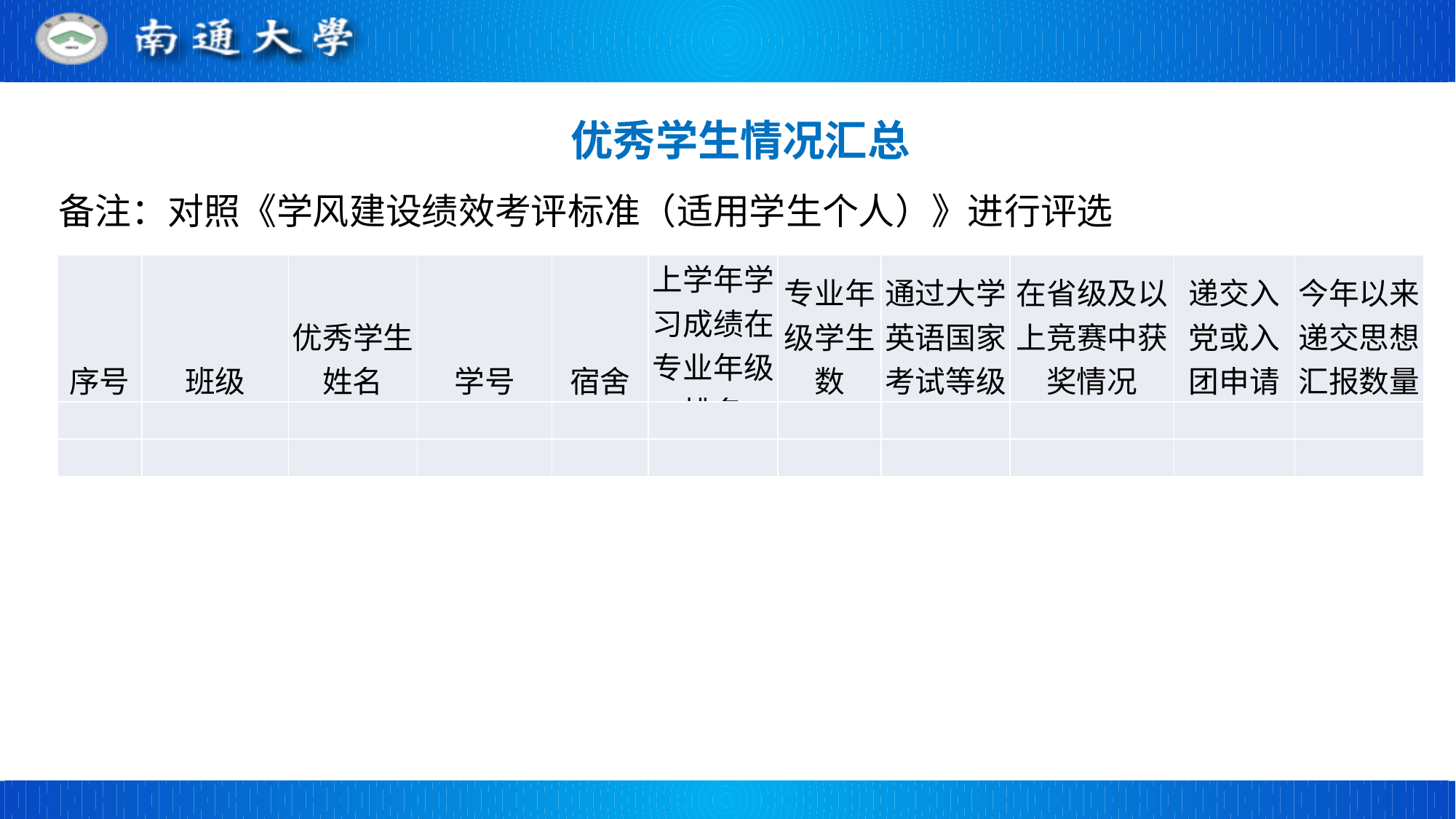

优秀学生情况汇总
备注：对照《学风建设绩效考评标准（适用学生个人）》进行评选
| 序号 | 班级 | 优秀学生姓名 | 学号 | 宿舍 | 上学年学习成绩在专业年级排名 | 专业年级学生数 | 通过大学英语国家考试等级 | 在省级及以上竞赛中获奖情况 | 递交入党或入团申请 | 今年以来递交思想汇报数量 |
| --- | --- | --- | --- | --- | --- | --- | --- | --- | --- | --- |
|  |  |  |  |  |  |  |  |  |  |  |
|  |  |  |  |  |  |  |  |  |  |  |